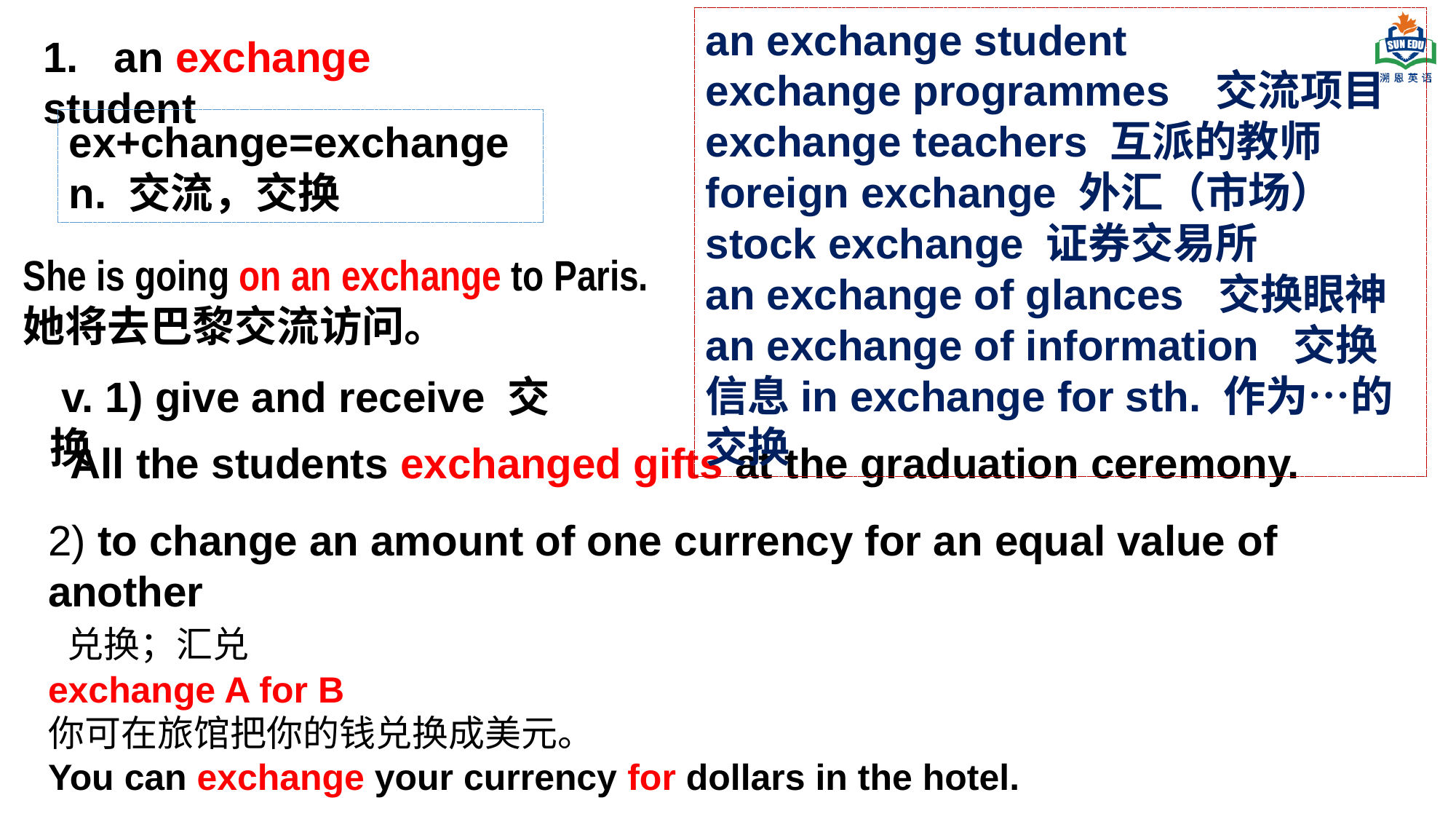

an exchange student
exchange programmes   交流项目
exchange teachers 互派的教师
foreign exchange 外汇（市场）
stock exchange 证券交易所
an exchange of glances  交换眼神
an exchange of information  交换信息in exchange for sth. 作为…的交换
1.   an exchange student
ex+change=exchange n. 交流，交换
She is going on an exchange to Paris.
她将去巴黎交流访问。
 v. 1) give and receive 交换
All the students exchanged gifts at the graduation ceremony.
2) to change an amount of one currency for an equal value of another
 兑换；汇兑
exchange A for B
你可在旅馆把你的钱兑换成美元。
You can exchange your currency for dollars in the hotel.